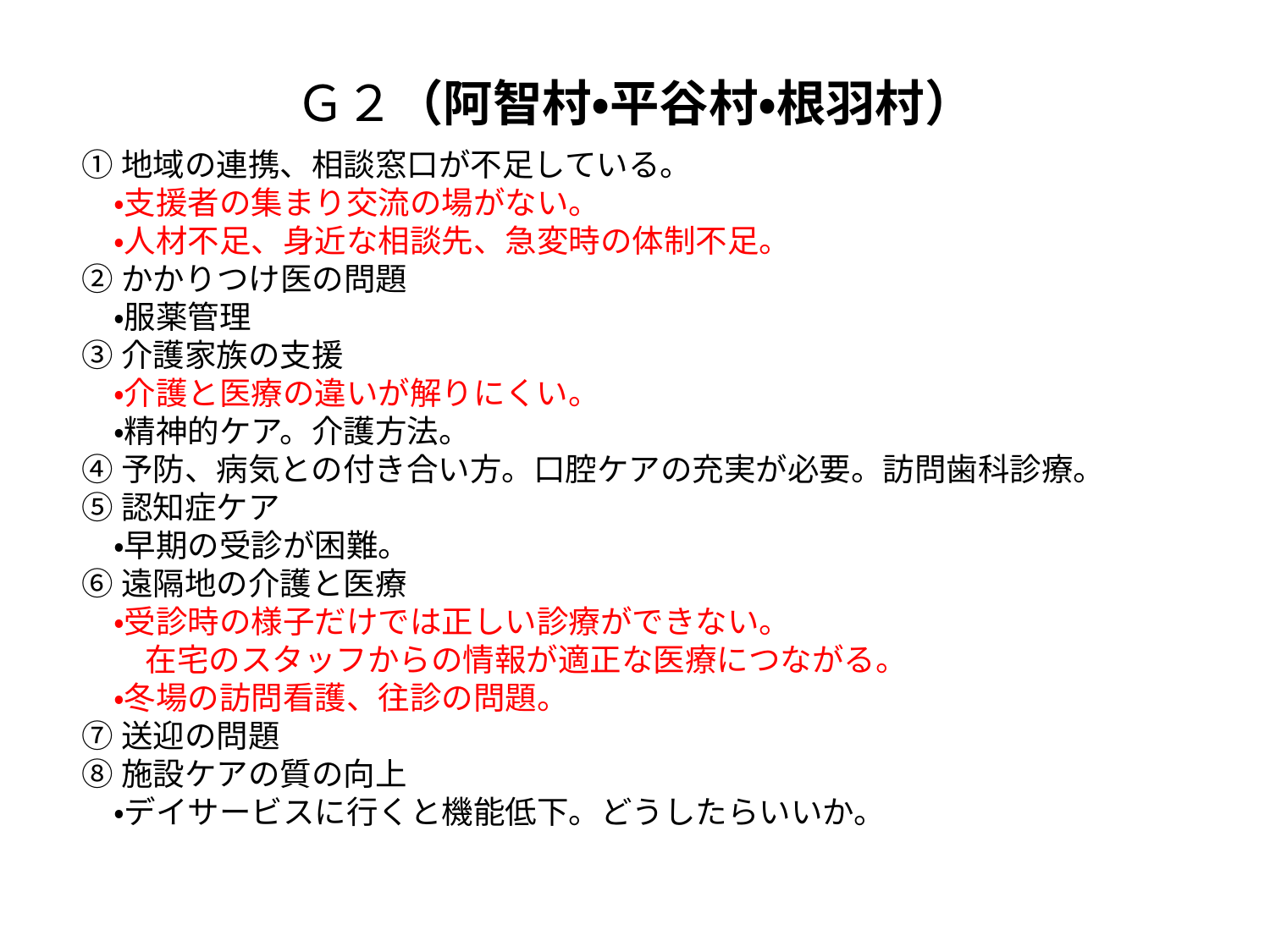

Ｇ２（阿智村・平谷村・根羽村）
①地域の連携、相談窓口が不足している。
　・支援者の集まり交流の場がない。
　・人材不足、身近な相談先、急変時の体制不足。
②かかりつけ医の問題
　・服薬管理
③介護家族の支援
　・介護と医療の違いが解りにくい。
　・精神的ケア。介護方法。
④予防、病気との付き合い方。口腔ケアの充実が必要。訪問歯科診療。
⑤認知症ケア
　・早期の受診が困難。
⑥遠隔地の介護と医療
　・受診時の様子だけでは正しい診療ができない。
　　在宅のスタッフからの情報が適正な医療につながる。
　・冬場の訪問看護、往診の問題。
⑦送迎の問題
⑧施設ケアの質の向上
　・デイサービスに行くと機能低下。どうしたらいいか。